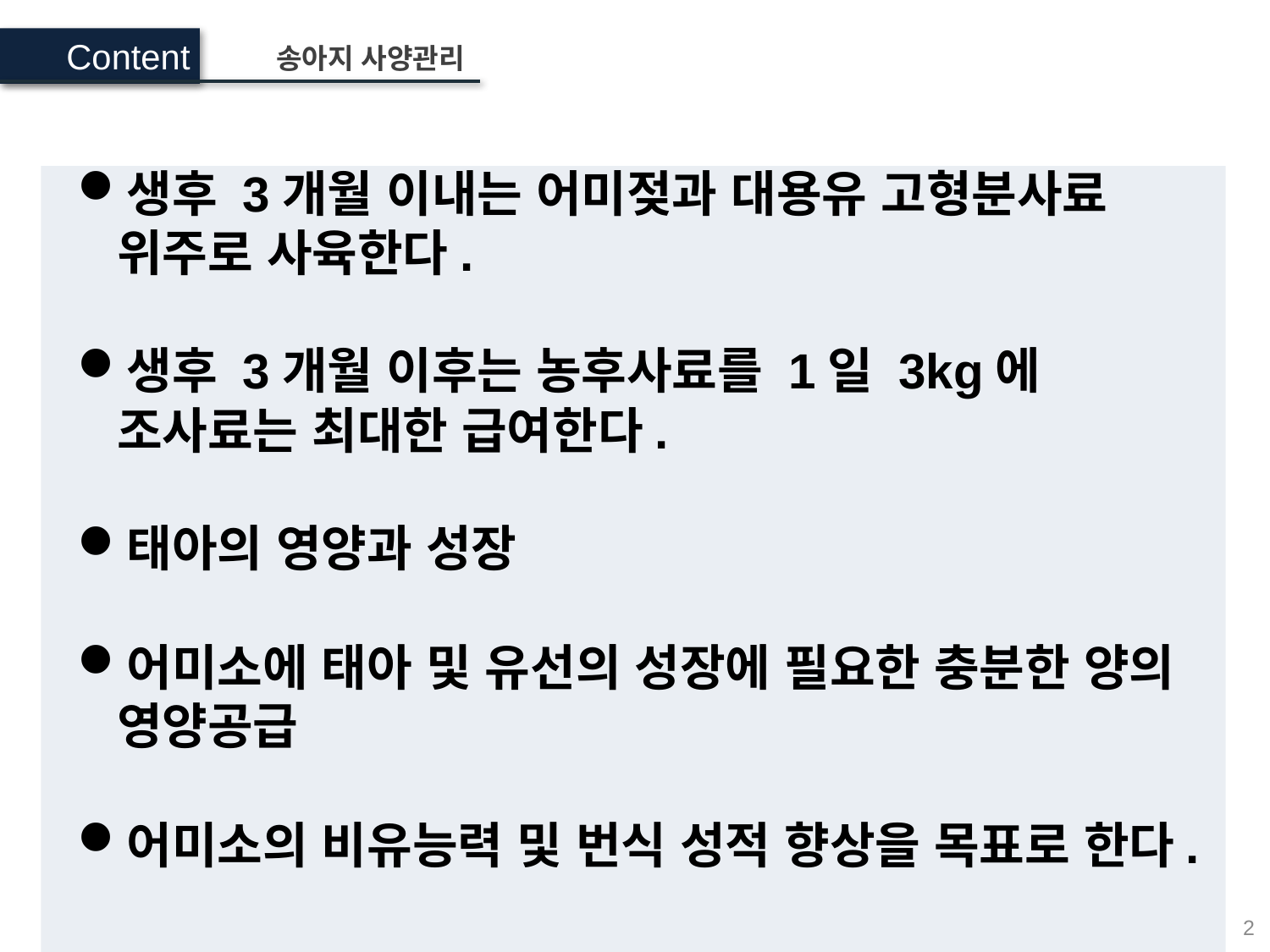

Content
송아지 사양관리
생후 3개월 이내는 어미젖과 대용유 고형분사료 위주로 사육한다.

생후 3개월 이후는 농후사료를 1일 3kg에 조사료는 최대한 급여한다.

태아의 영양과 성장

어미소에 태아 및 유선의 성장에 필요한 충분한 양의 영양공급

어미소의 비유능력 및 번식 성적 향상을 목표로 한다.

2